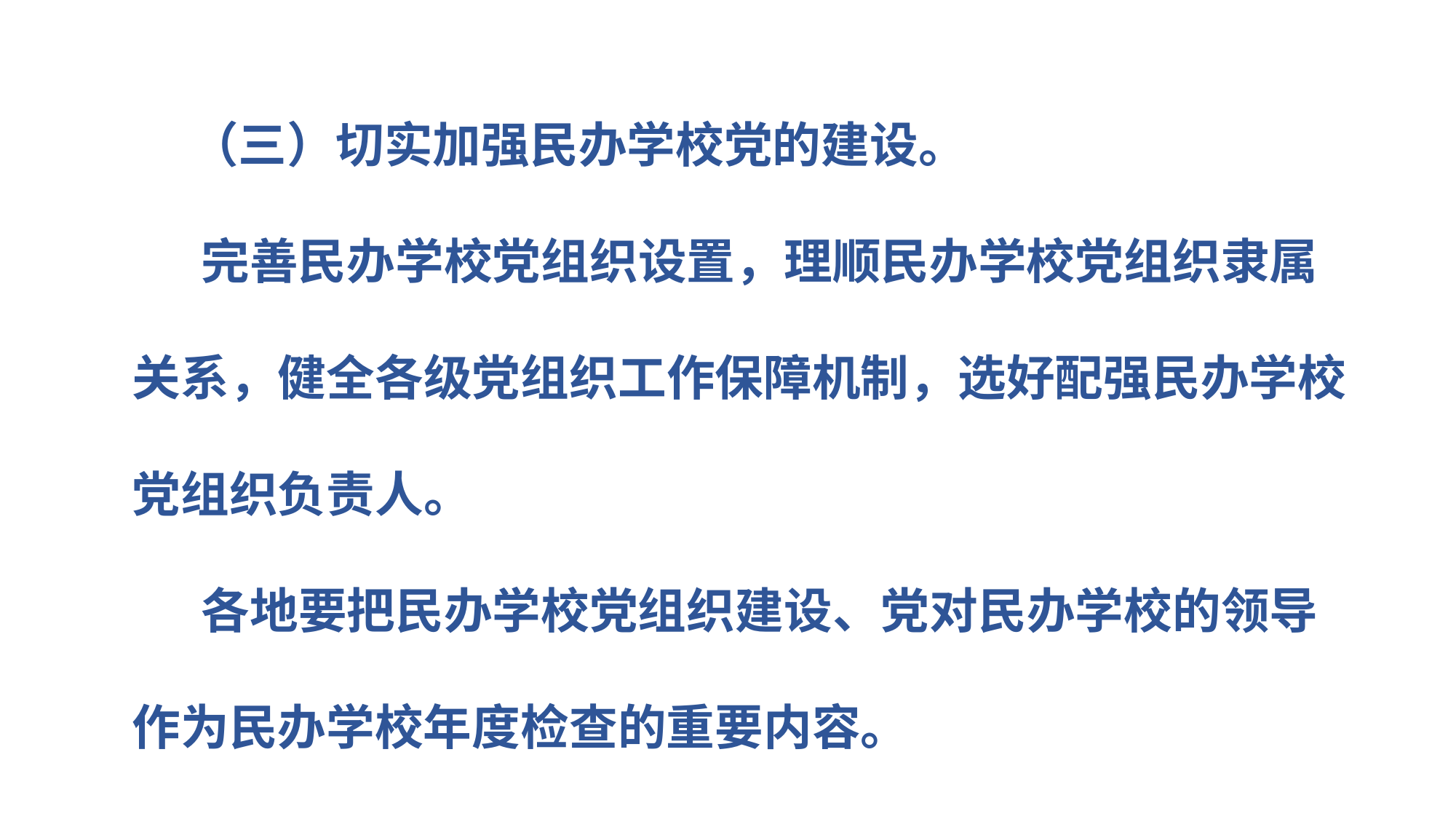

（三）切实加强民办学校党的建设。
  完善民办学校党组织设置，理顺民办学校党组织隶属关系，健全各级党组织工作保障机制，选好配强民办学校党组织负责人。
  各地要把民办学校党组织建设、党对民办学校的领导作为民办学校年度检查的重要内容。